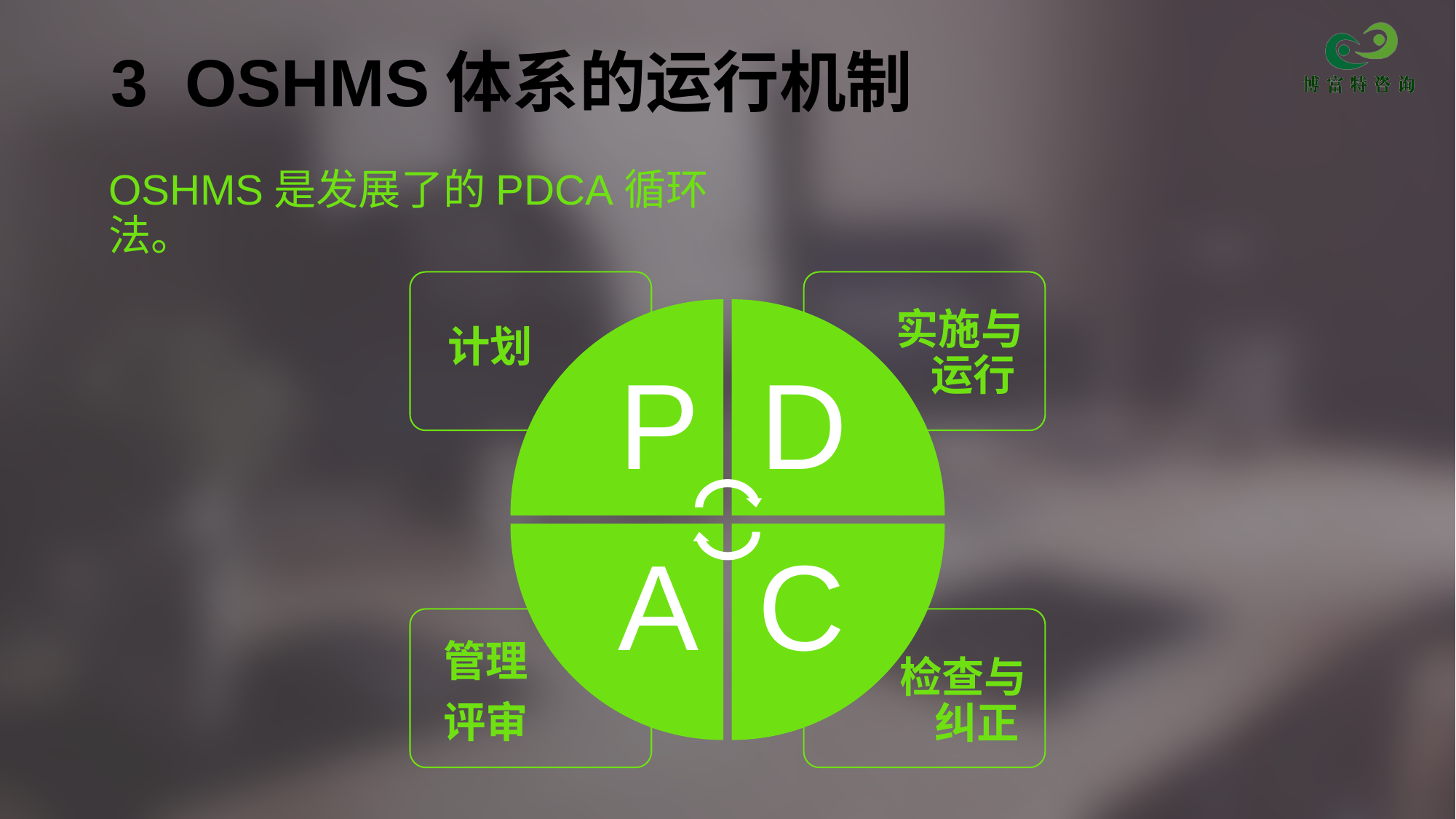

# 3  OSHMS体系的运行机制
OSHMS是发展了的PDCA循环法。

实施与运行
计划
P
D
A
C
管理
评审
检查与纠正